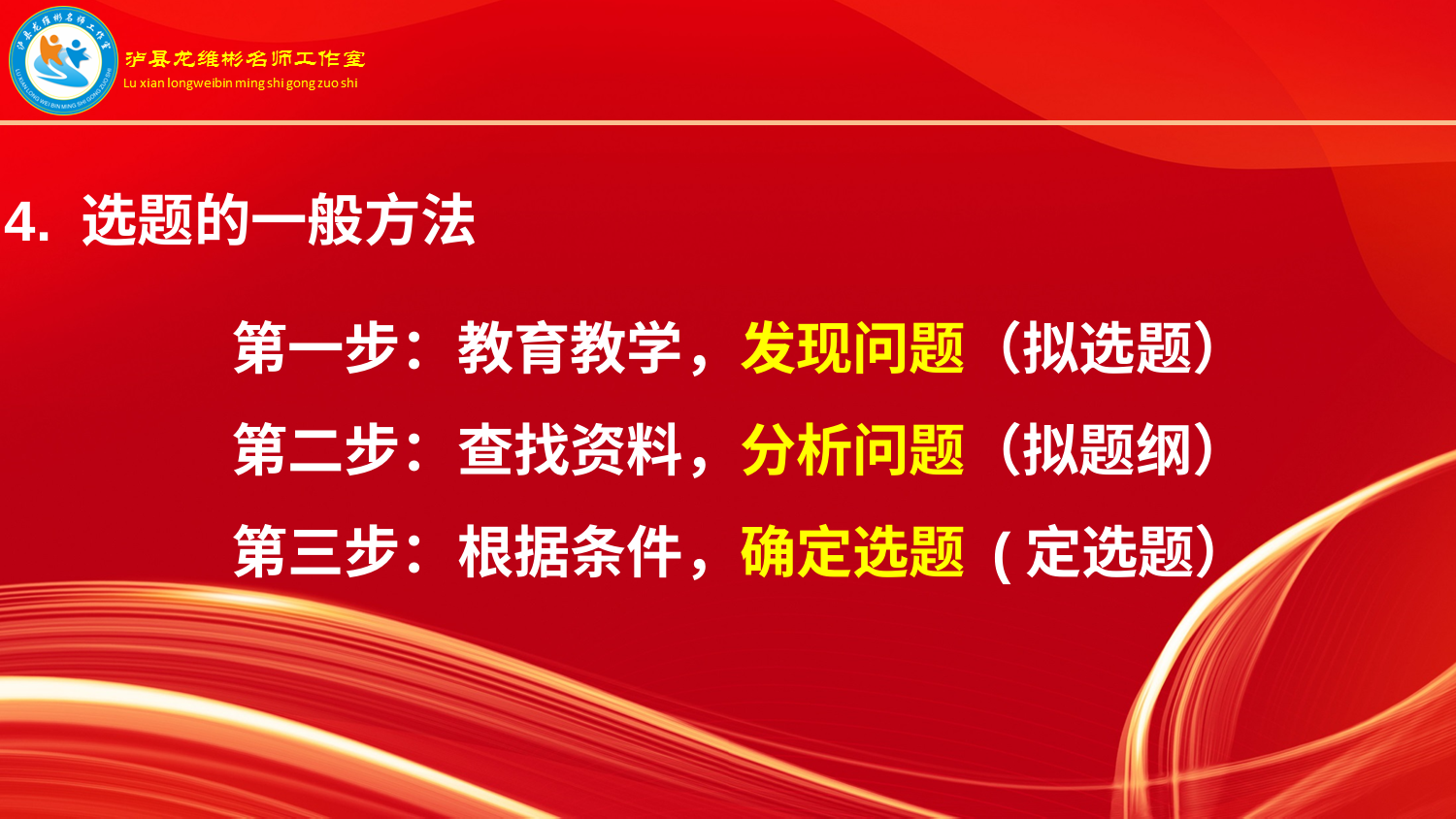

4. 选题的一般方法
第一步：教育教学，发现问题（拟选题）
第二步：查找资料，分析问题（拟题纲）
第三步：根据条件，确定选题 (定选题）